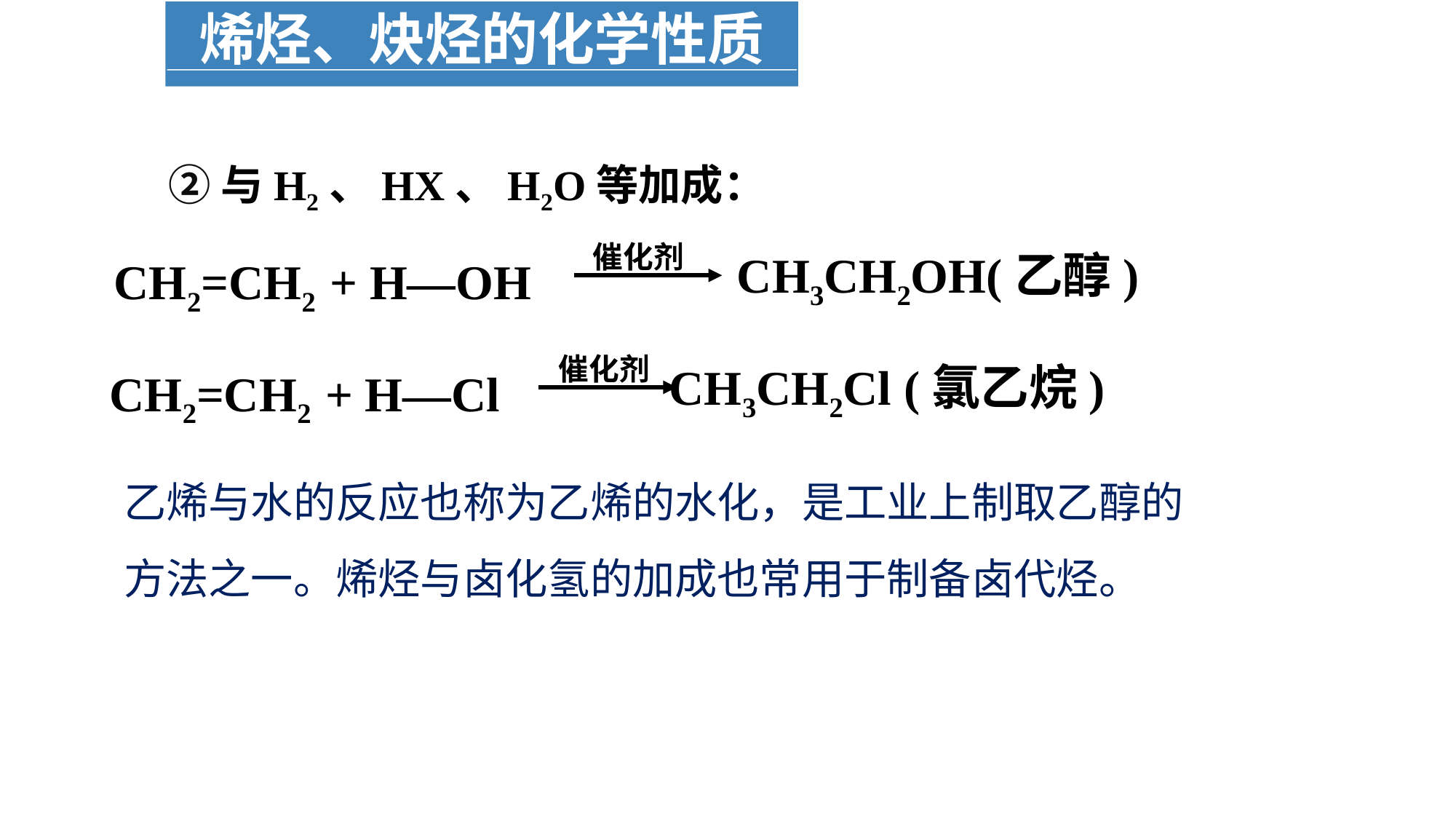

烯烃、炔烃的化学性质
②与H2、HX、H2O等加成：
  催化剂

 CH3CH2OH(乙醇)
CH2=CH2  + H—OH
  催化剂

 CH3CH2Cl (氯乙烷)
CH2=CH2  + H—Cl

乙烯与水的反应也称为乙烯的水化，是工业上制取乙醇的方法之一。烯烃与卤化氢的加成也常用于制备卤代烃。